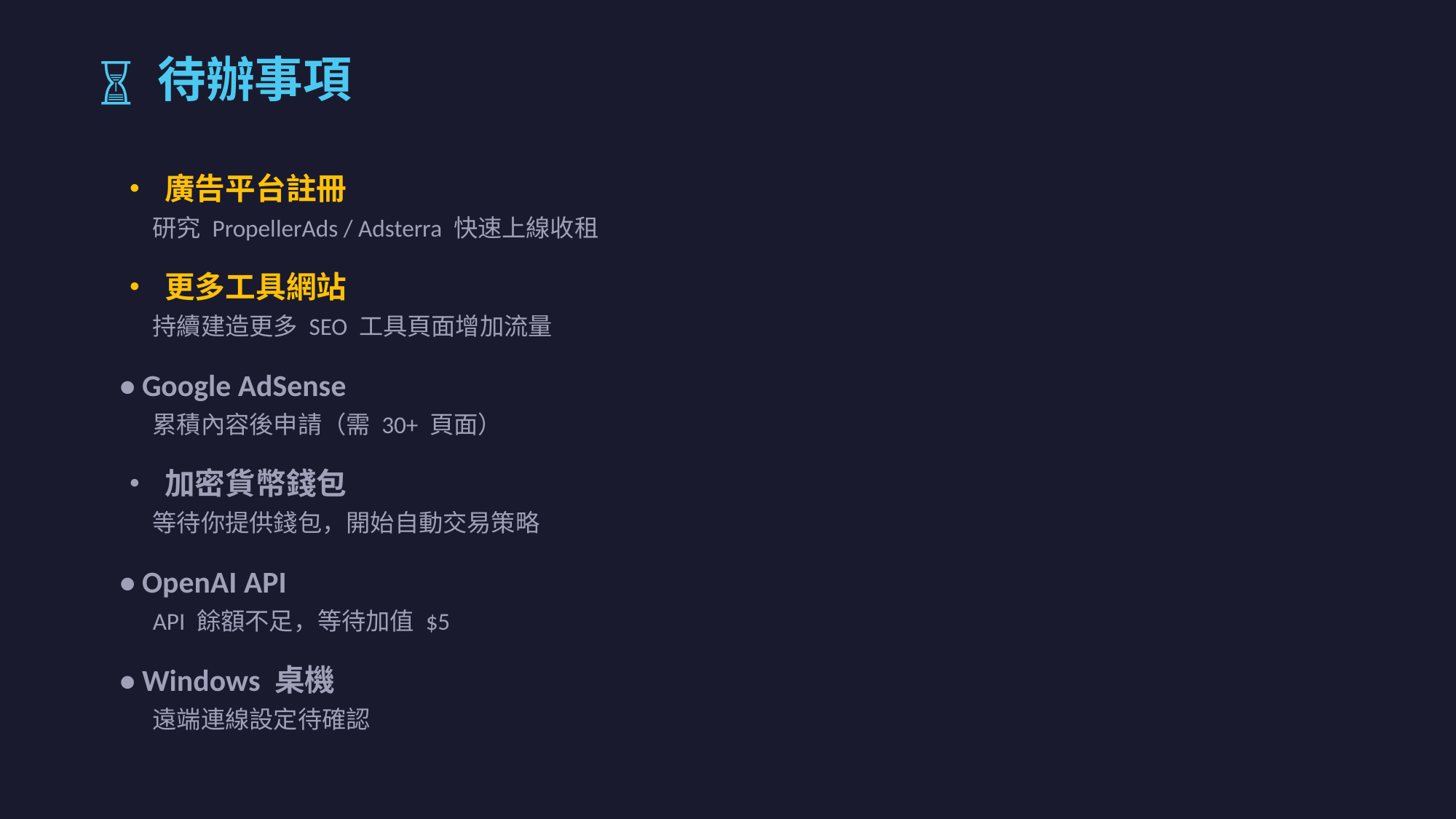

⏳ 待辦事項
• 廣告平台註冊
研究 PropellerAds / Adsterra 快速上線收租
• 更多工具網站
持續建造更多 SEO 工具頁面增加流量
• Google AdSense
累積內容後申請（需 30+ 頁面）
• 加密貨幣錢包
等待你提供錢包，開始自動交易策略
• OpenAI API
API 餘額不足，等待加值 $5
• Windows 桌機
遠端連線設定待確認